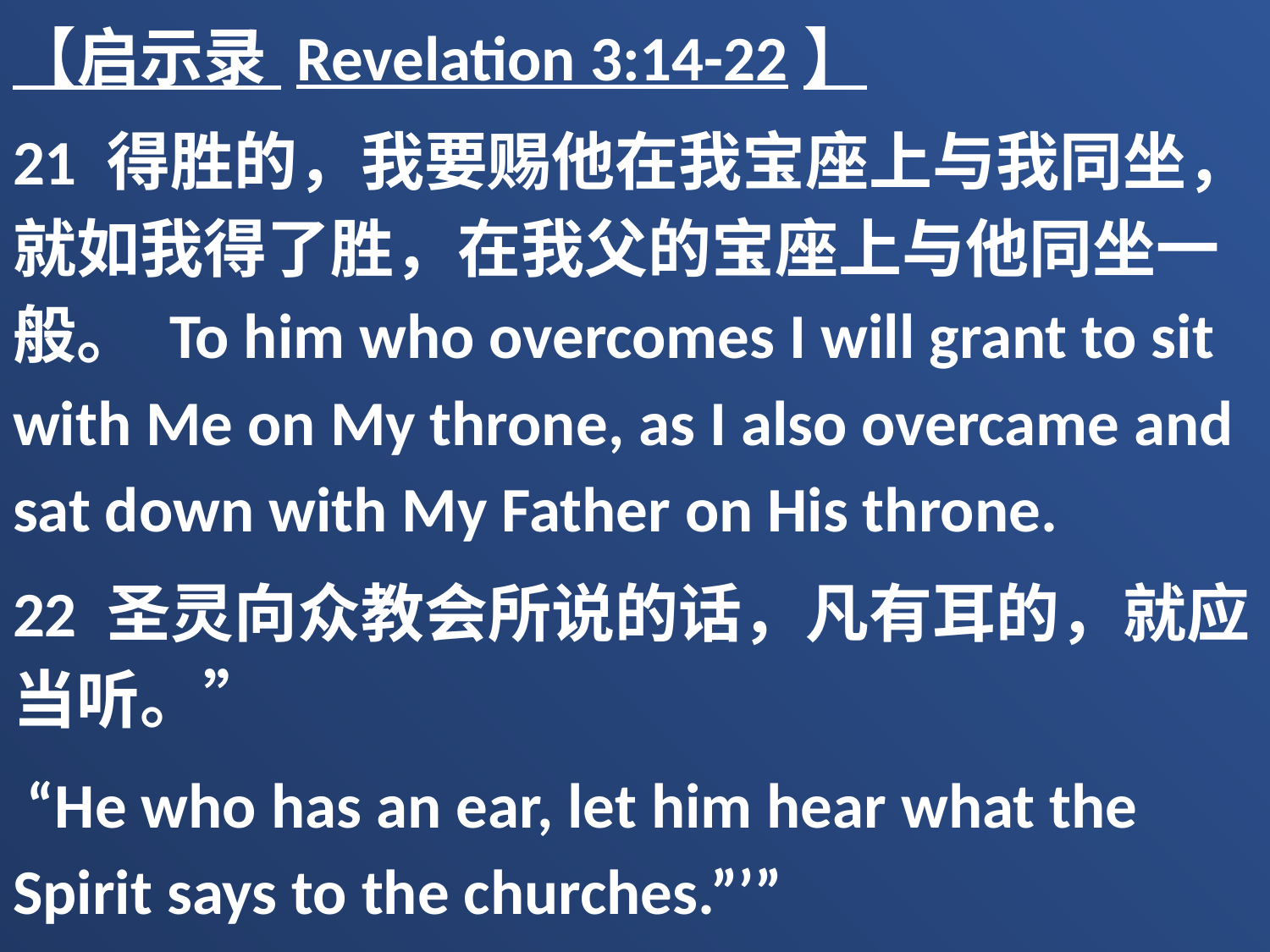

【启示录 Revelation 3:14-22】
21 得胜的，我要赐他在我宝座上与我同坐，就如我得了胜，在我父的宝座上与他同坐一般。 To him who overcomes I will grant to sit with Me on My throne, as I also overcame and sat down with My Father on His throne.
22 圣灵向众教会所说的话，凡有耳的，就应当听。”
 “He who has an ear, let him hear what the Spirit says to the churches.”’”